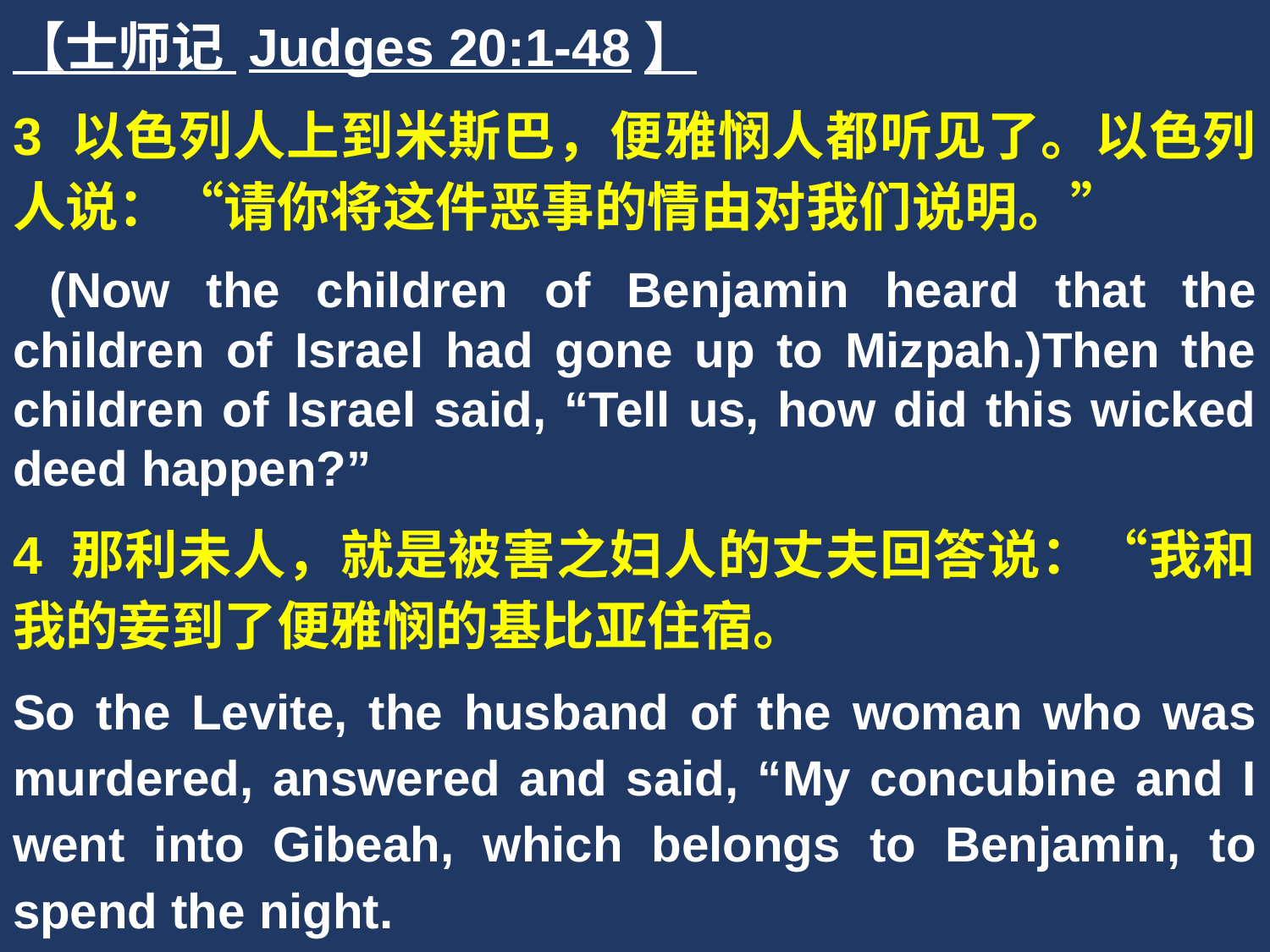

【士师记 Judges 20:1-48】
3 以色列人上到米斯巴，便雅悯人都听见了。以色列人说：“请你将这件恶事的情由对我们说明。”
 (Now the children of Benjamin heard that the children of Israel had gone up to Mizpah.)Then the children of Israel said, “Tell us, how did this wicked deed happen?”
4 那利未人，就是被害之妇人的丈夫回答说：“我和我的妾到了便雅悯的基比亚住宿。
So the Levite, the husband of the woman who was murdered, answered and said, “My concubine and I went into Gibeah, which belongs to Benjamin, to spend the night.